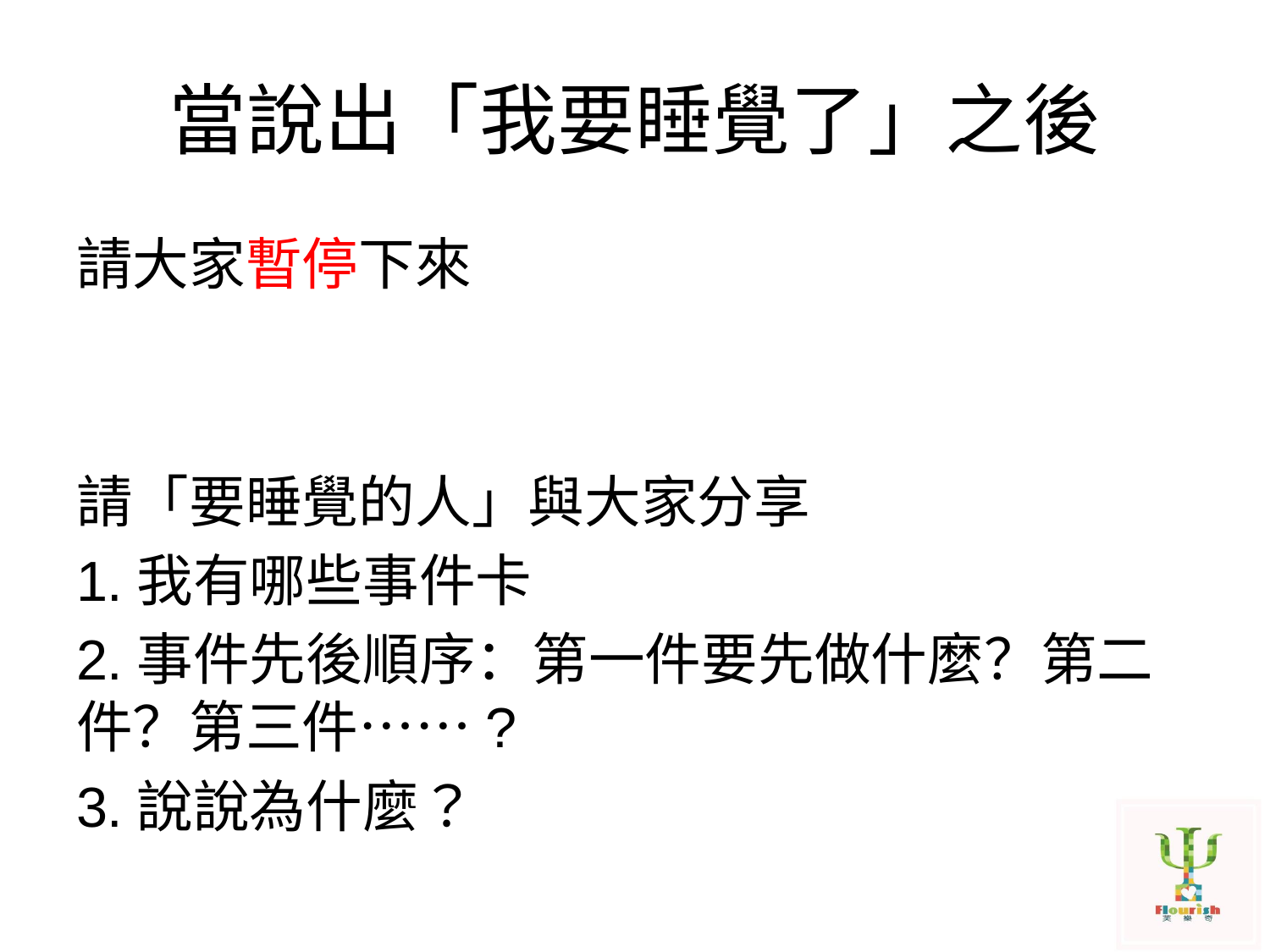

# 當說出「我要睡覺了」之後
請大家暫停下來

請「要睡覺的人」與大家分享
1.我有哪些事件卡
2.事件先後順序：第一件要先做什麼？第二件？第三件……?
3.說說為什麼？